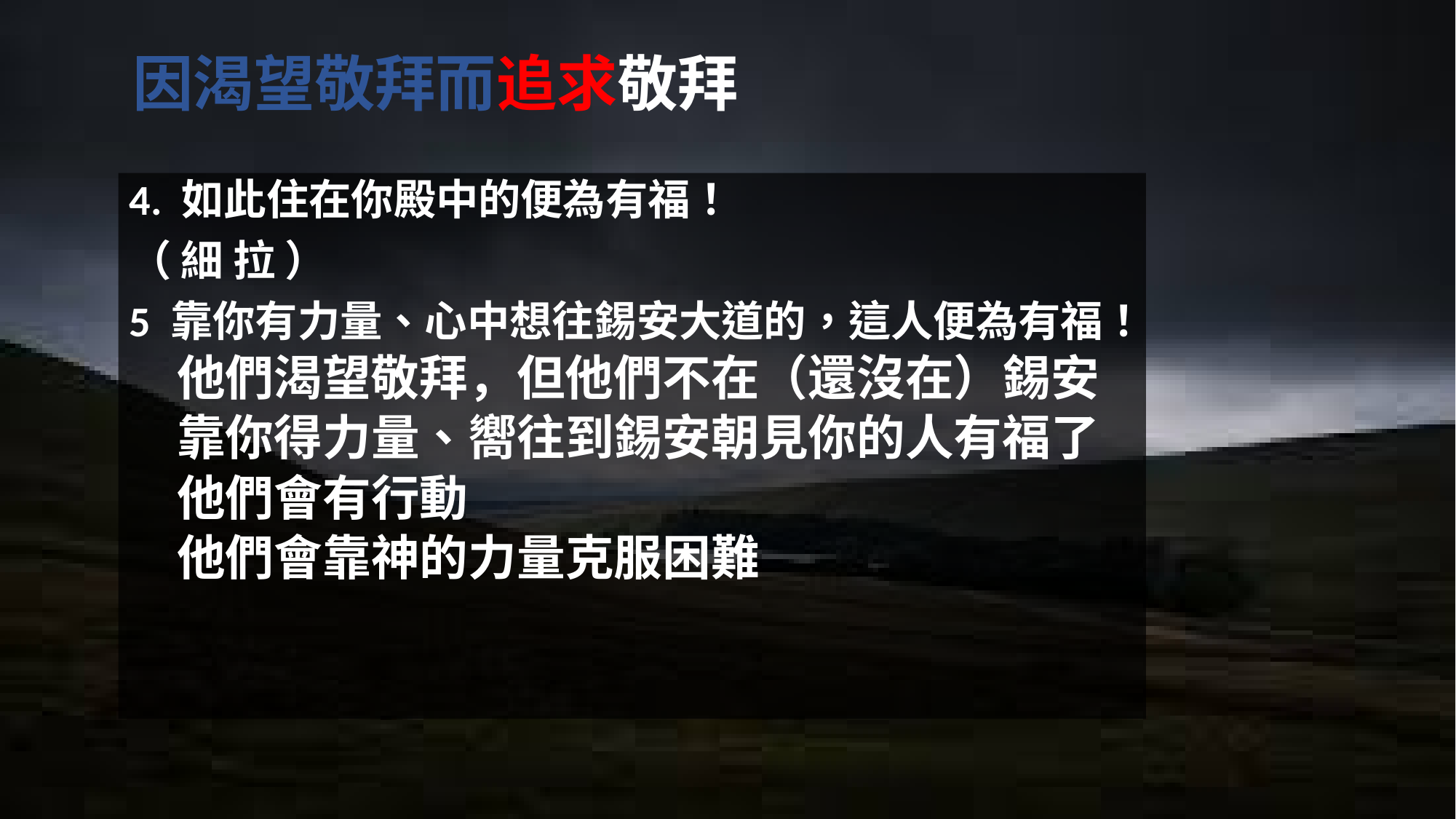

# 因渴望敬拜而追求敬拜
4. 如此住在你殿中的便為有福！
（ 細 拉 ）
5 靠你有力量、心中想往錫安大道的，這人便為有福！
他們渴望敬拜，但他們不在（還沒在）錫安
靠你得力量、嚮往到錫安朝見你的人有福了
他們會有行動
他們會靠神的力量克服困難